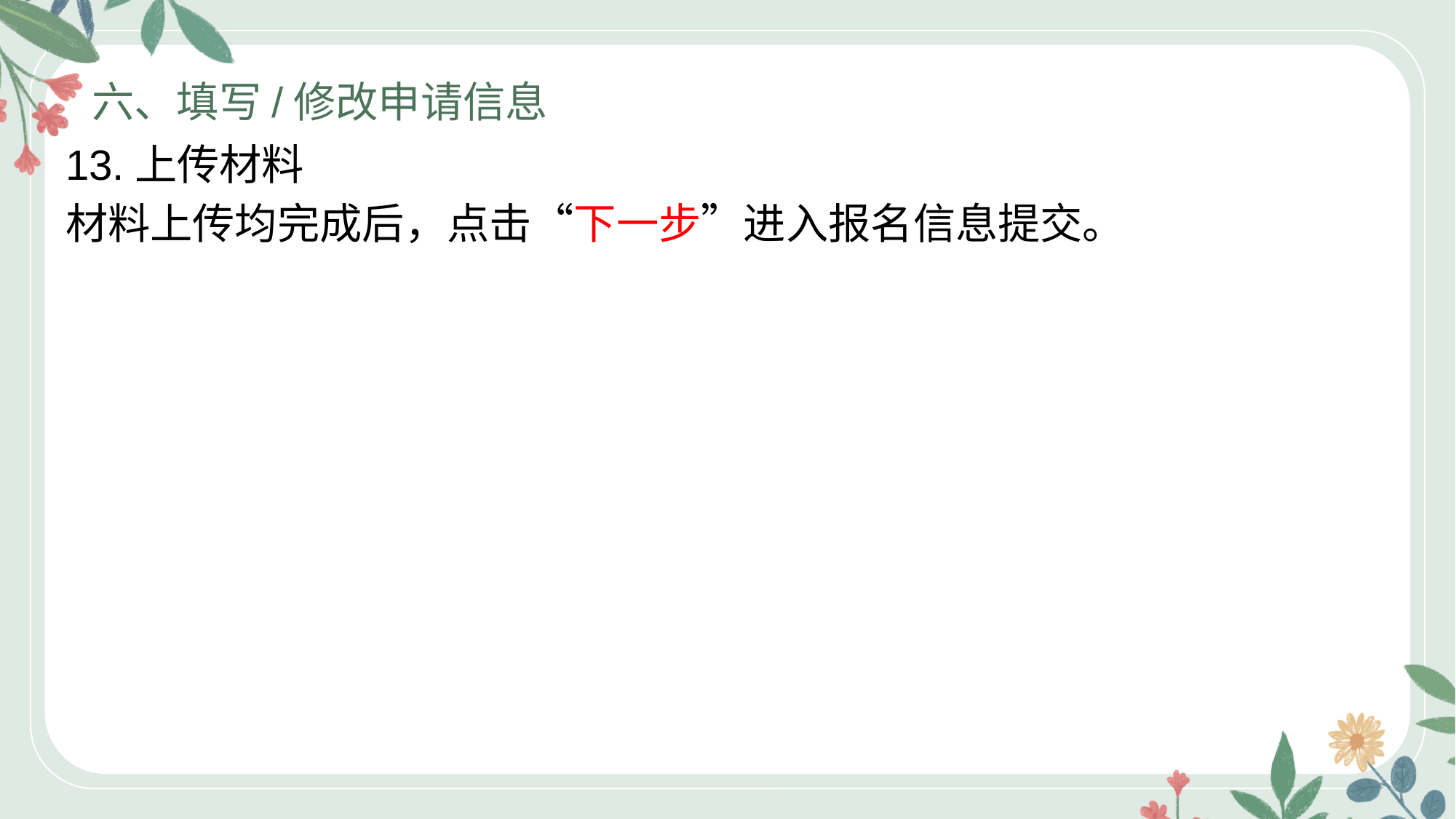

六、填写/修改申请信息
13.上传材料
材料上传均完成后，点击“下一步”进入报名信息提交。